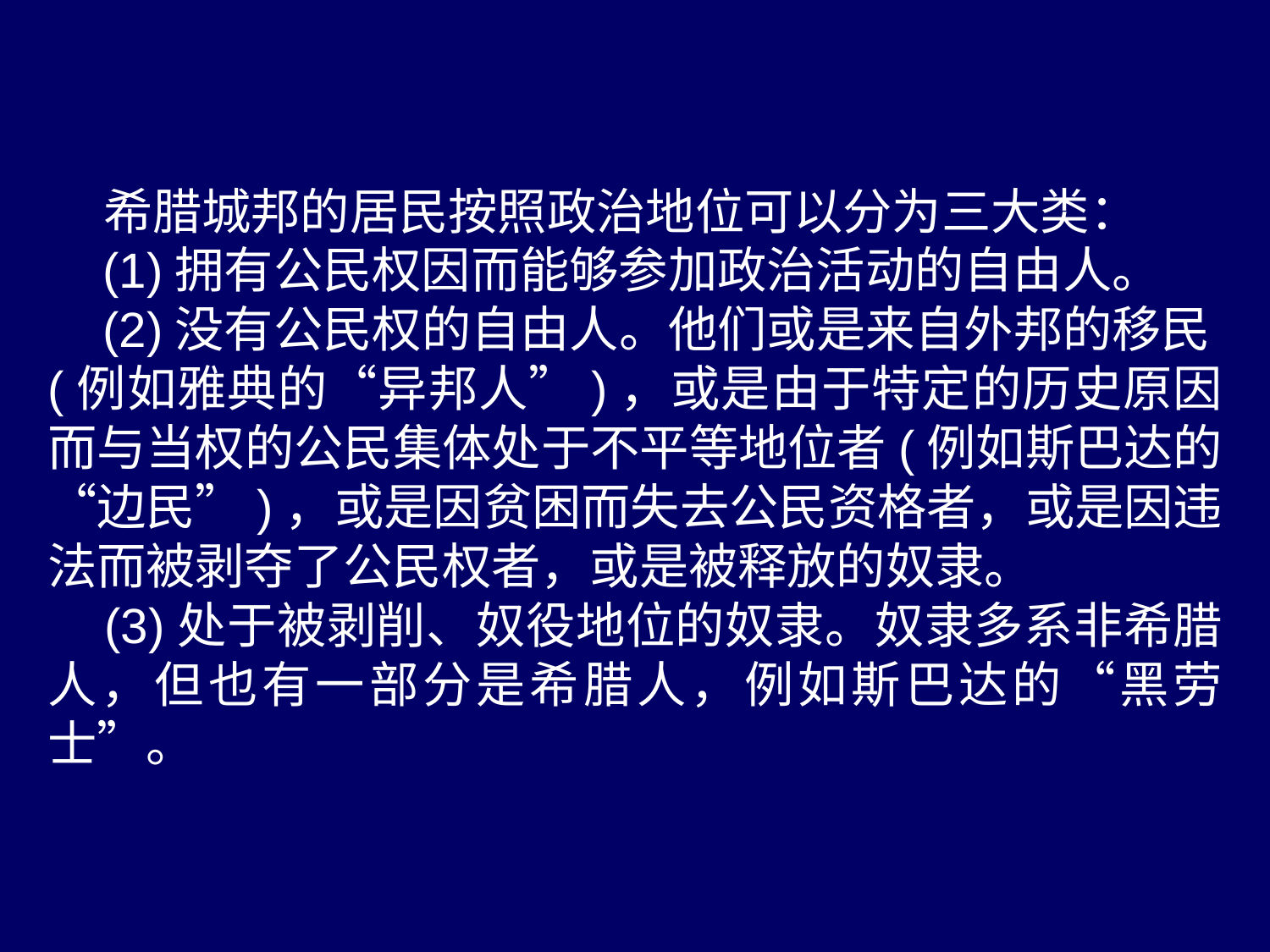

希腊城邦的居民按照政治地位可以分为三大类：
    (1)拥有公民权因而能够参加政治活动的自由人。
    (2)没有公民权的自由人。他们或是来自外邦的移民(例如雅典的“异邦人”)，或是由于特定的历史原因而与当权的公民集体处于不平等地位者(例如斯巴达的“边民”)，或是因贫困而失去公民资格者，或是因违法而被剥夺了公民权者，或是被释放的奴隶。
    (3)处于被剥削、奴役地位的奴隶。奴隶多系非希腊人，但也有一部分是希腊人，例如斯巴达的“黑劳士”。